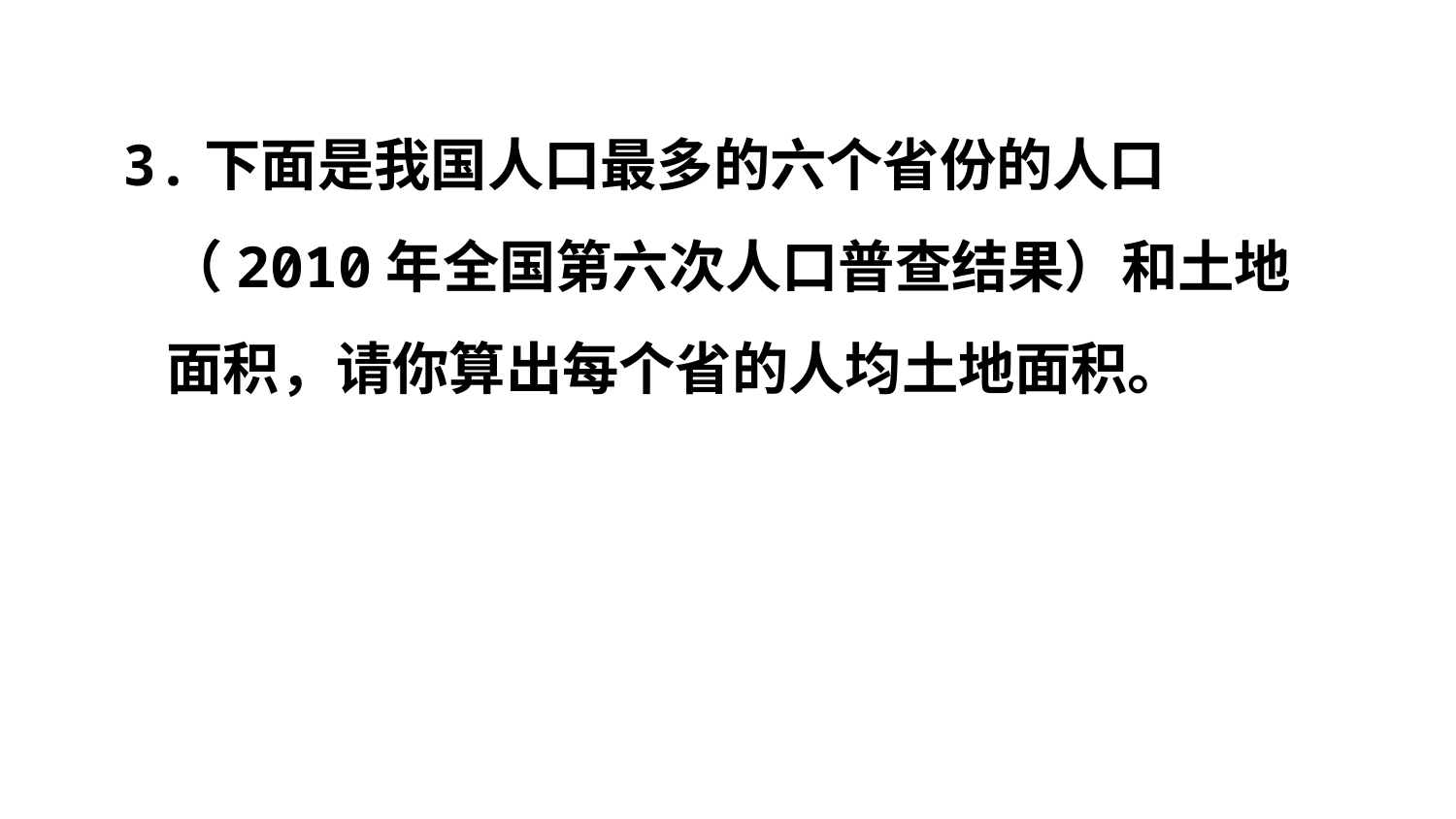

3.下面是我国人口最多的六个省份的人口（2010年全国第六次人口普查结果）和土地面积，请你算出每个省的人均土地面积。